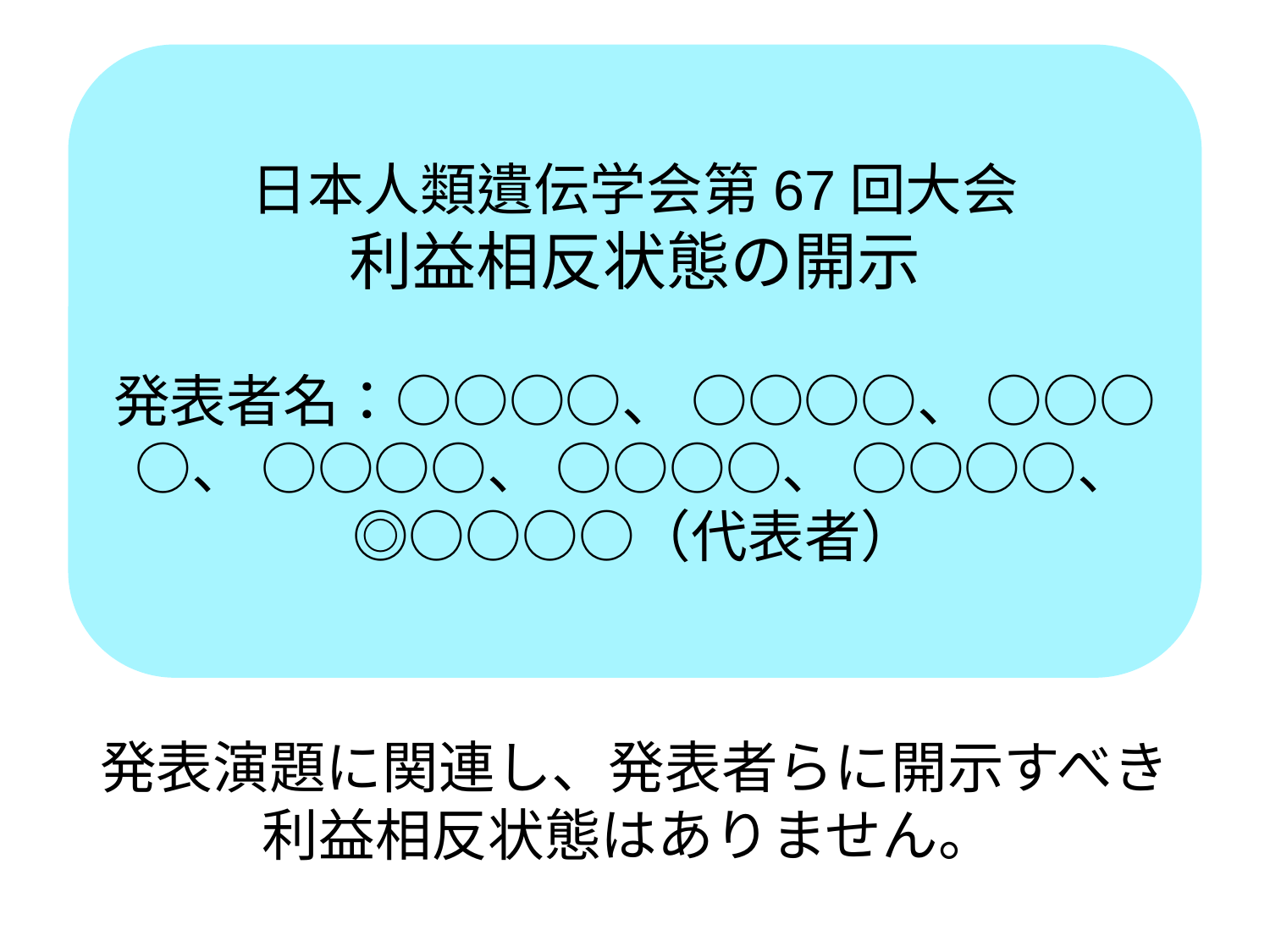

日本人類遺伝学会第67回大会
利益相反状態の開示

発表者名：○○○○、 ○○○○、 ○○○○、 ○○○○、 ○○○○、 ○○○○、 ◎○○○○（代表者）
発表演題に関連し、発表者らに開示すべき
利益相反状態はありません。